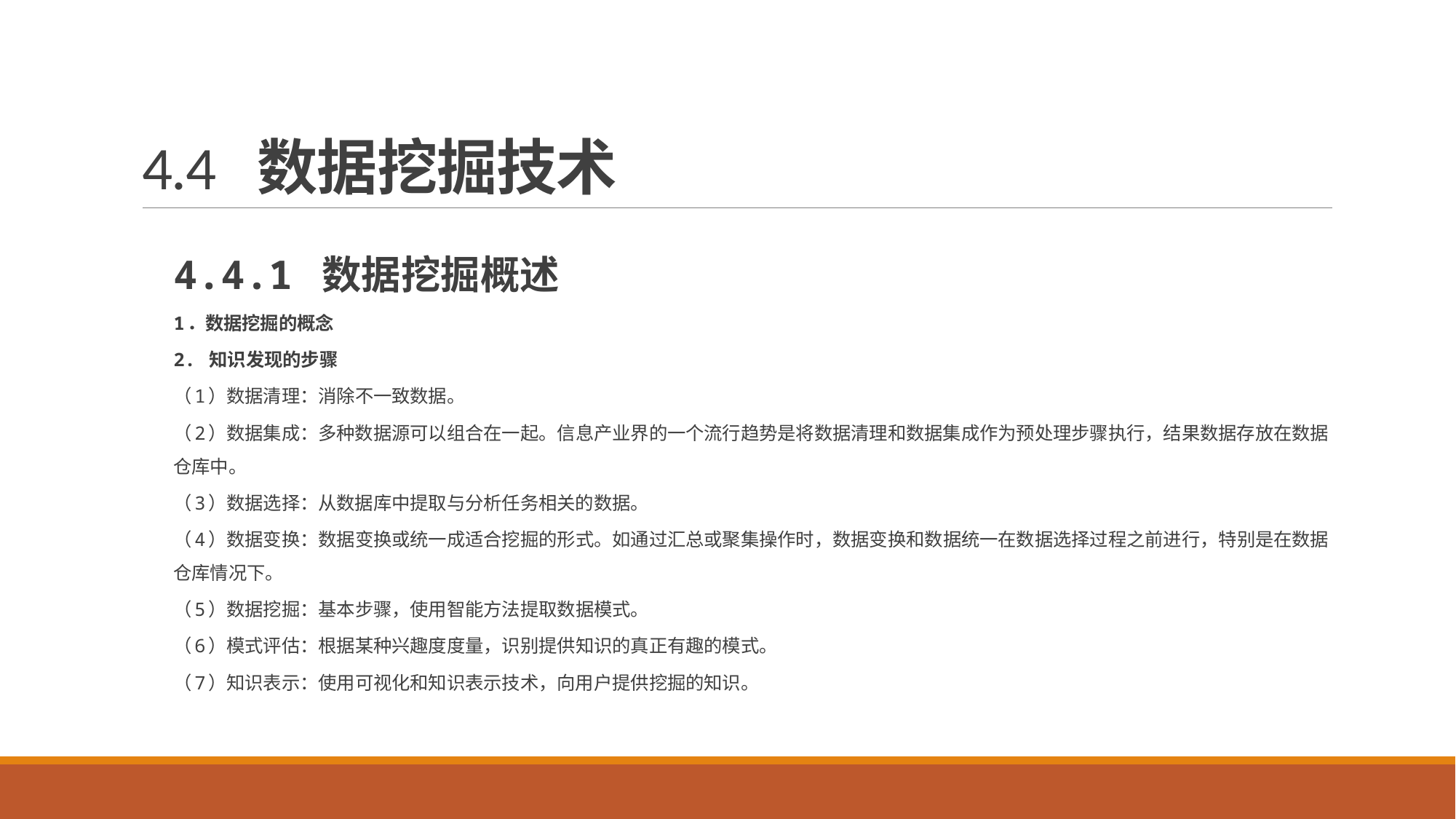

# 4.4  数据挖掘技术
4.4.1 数据挖掘概述
1．数据挖掘的概念
2. 知识发现的步骤
（1）数据清理：消除不一致数据。
（2）数据集成：多种数据源可以组合在一起。信息产业界的一个流行趋势是将数据清理和数据集成作为预处理步骤执行，结果数据存放在数据仓库中。
（3）数据选择：从数据库中提取与分析任务相关的数据。
（4）数据变换：数据变换或统一成适合挖掘的形式。如通过汇总或聚集操作时，数据变换和数据统一在数据选择过程之前进行，特别是在数据仓库情况下。
（5）数据挖掘：基本步骤，使用智能方法提取数据模式。
（6）模式评估：根据某种兴趣度度量，识别提供知识的真正有趣的模式。
（7）知识表示：使用可视化和知识表示技术，向用户提供挖掘的知识。